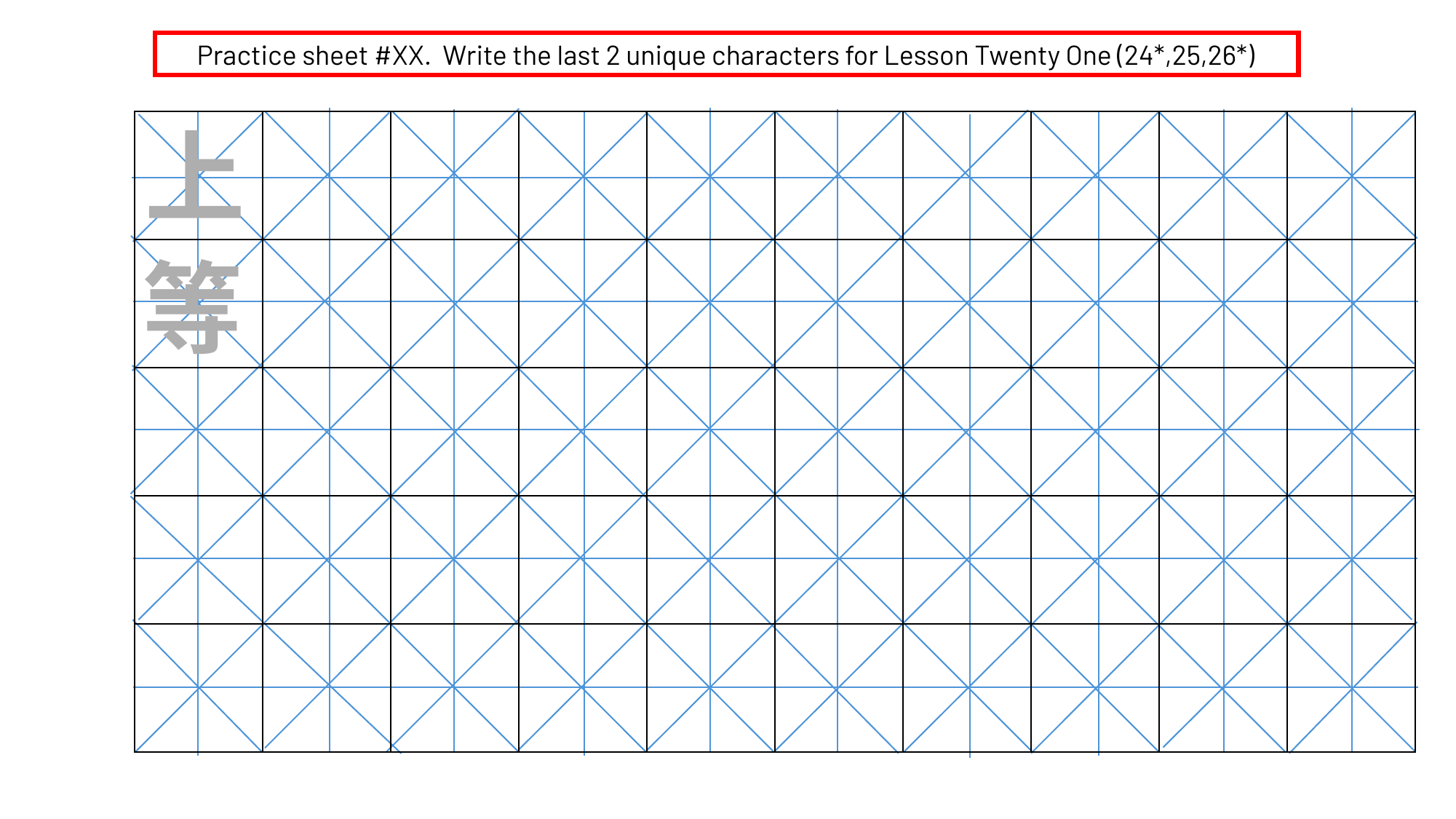

Practice sheet #XX.  Write the last 2 unique characters for Lesson Twenty One (24*,25,26*)

上
|  |  |  |  |  |  |  |  |  |  |
| --- | --- | --- | --- | --- | --- | --- | --- | --- | --- |
|  |  |  |  |  |  |  |  |  |  |
|  |  |  |  |  |  |  |  |  |  |
|  |  |  |  |  |  |  |  |  |  |
|  |  |  |  |  |  |  |  |  |  |

等